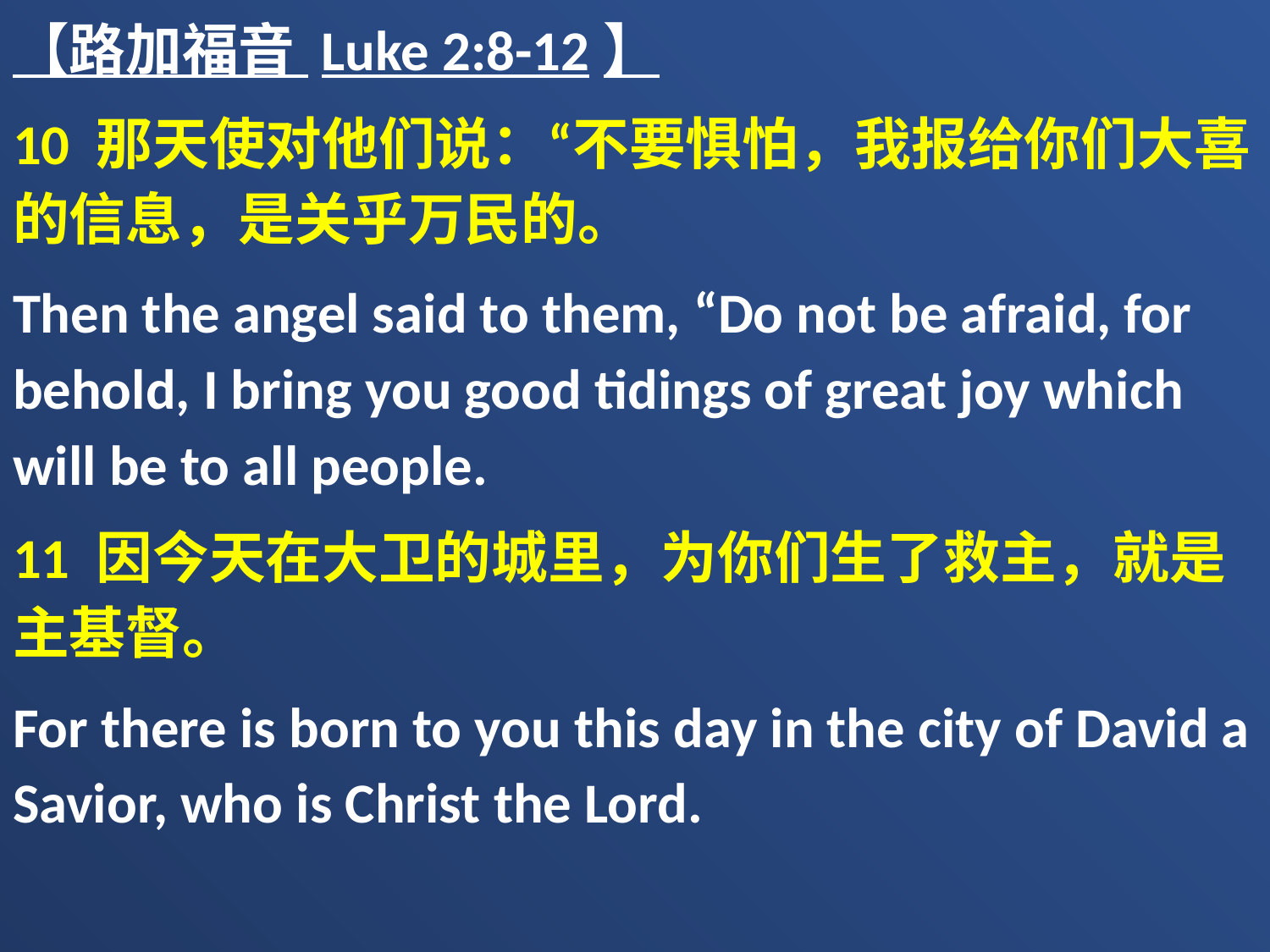

【路加福音 Luke 2:8-12】
10 那天使对他们说：“不要惧怕，我报给你们大喜的信息，是关乎万民的。
Then the angel said to them, “Do not be afraid, for behold, I bring you good tidings of great joy which will be to all people.
11 因今天在大卫的城里，为你们生了救主，就是主基督。
For there is born to you this day in the city of David a Savior, who is Christ the Lord.